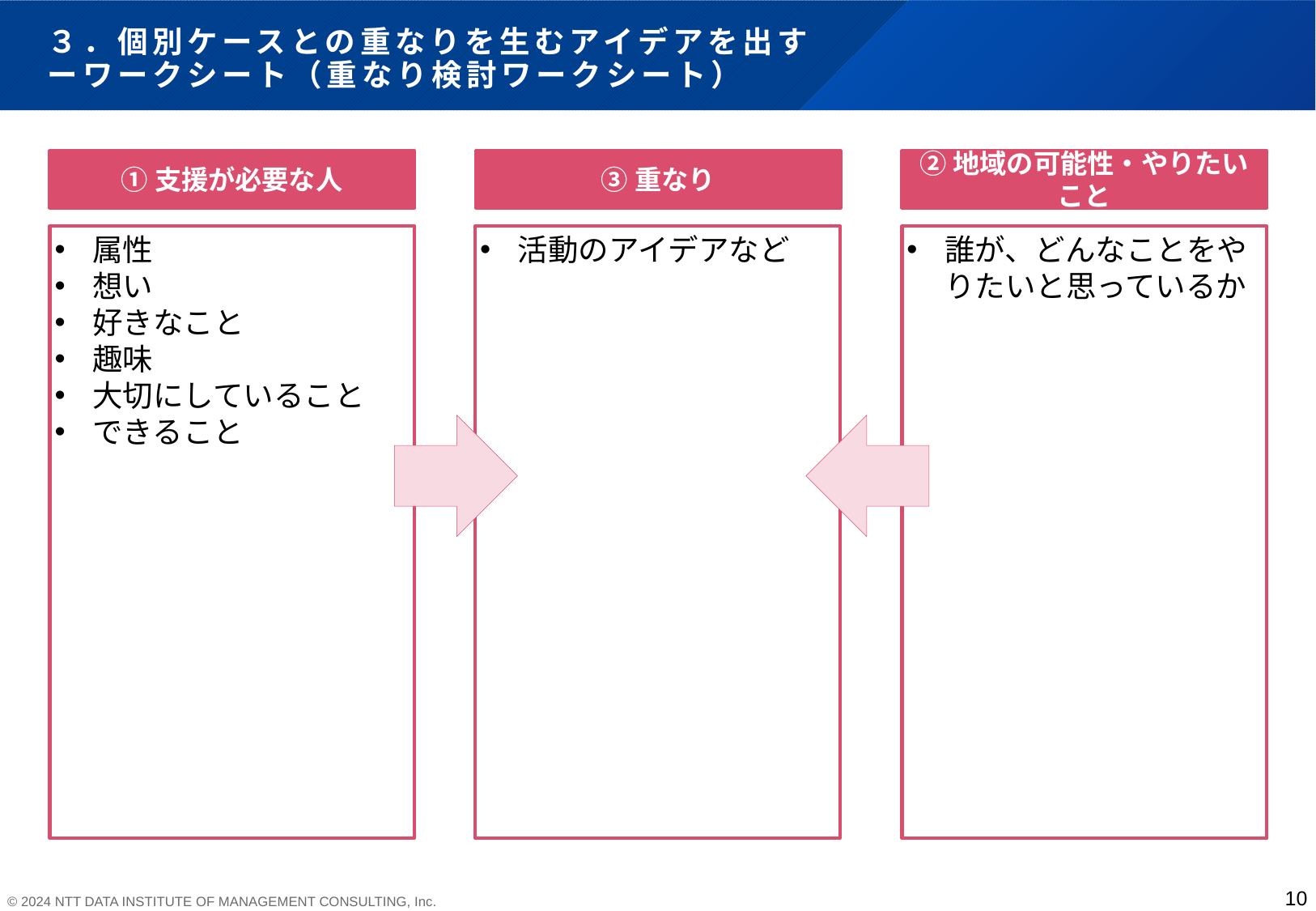

# ３．個別ケースとの重なりを生むアイデアを出す ーワークシート（重なり検討ワークシート）
①支援が必要な人
③重なり
②地域の可能性・やりたいこと
属性
想い
好きなこと
趣味
大切にしていること
できること
活動のアイデアなど
誰が、どんなことをやりたいと思っているか

10